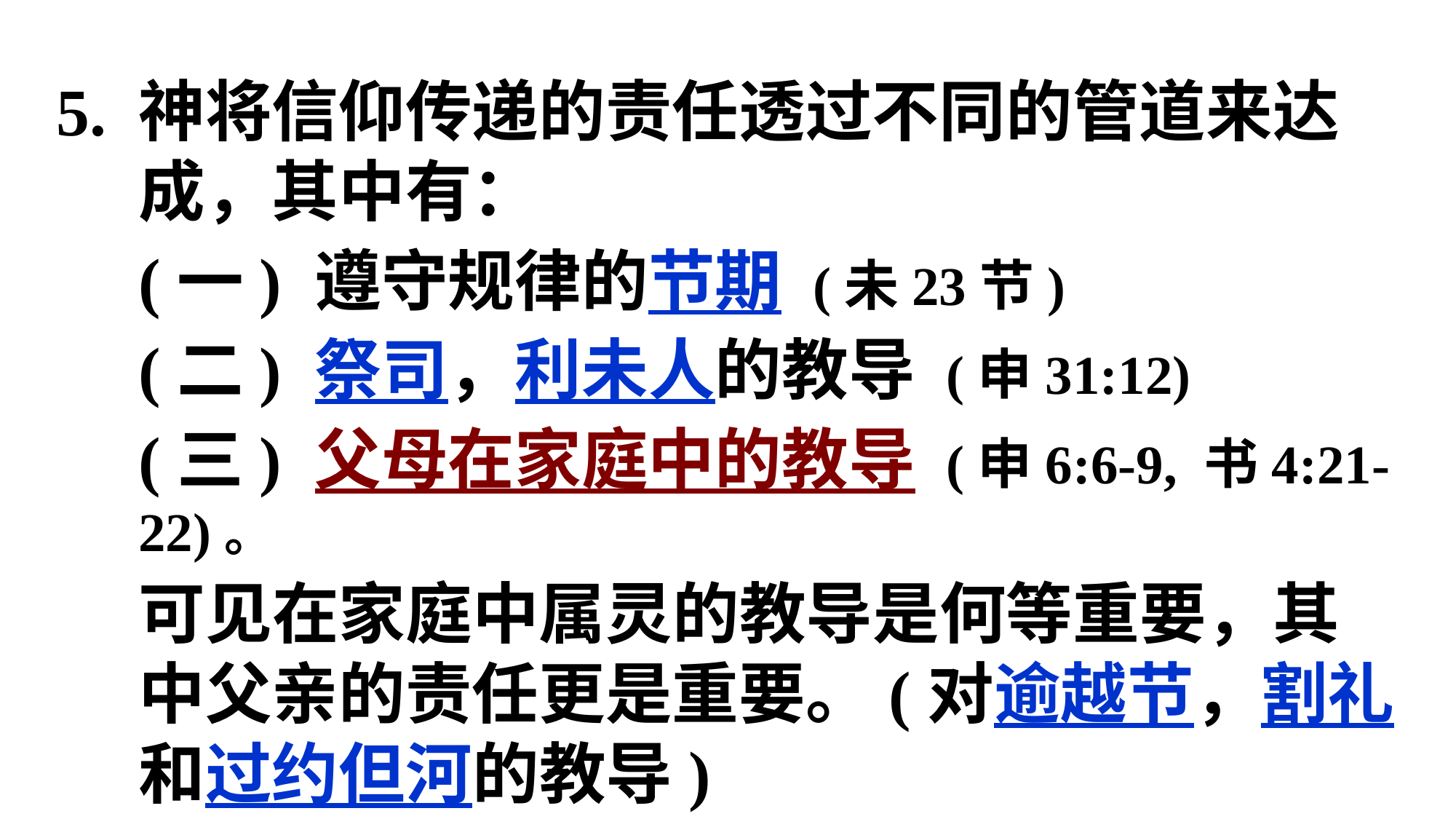

5.	神将信仰传递的责任透过不同的管道来达成，其中有：
(一) 遵守规律的节期 (未23节)
(二) 祭司，利未人的教导 (申31:12)
(三) 父母在家庭中的教导 (申6:6-9, 书4:21-22)。
可见在家庭中属灵的教导是何等重要，其中父亲的责任更是重要。(对逾越节，割礼和过约但河的教导)